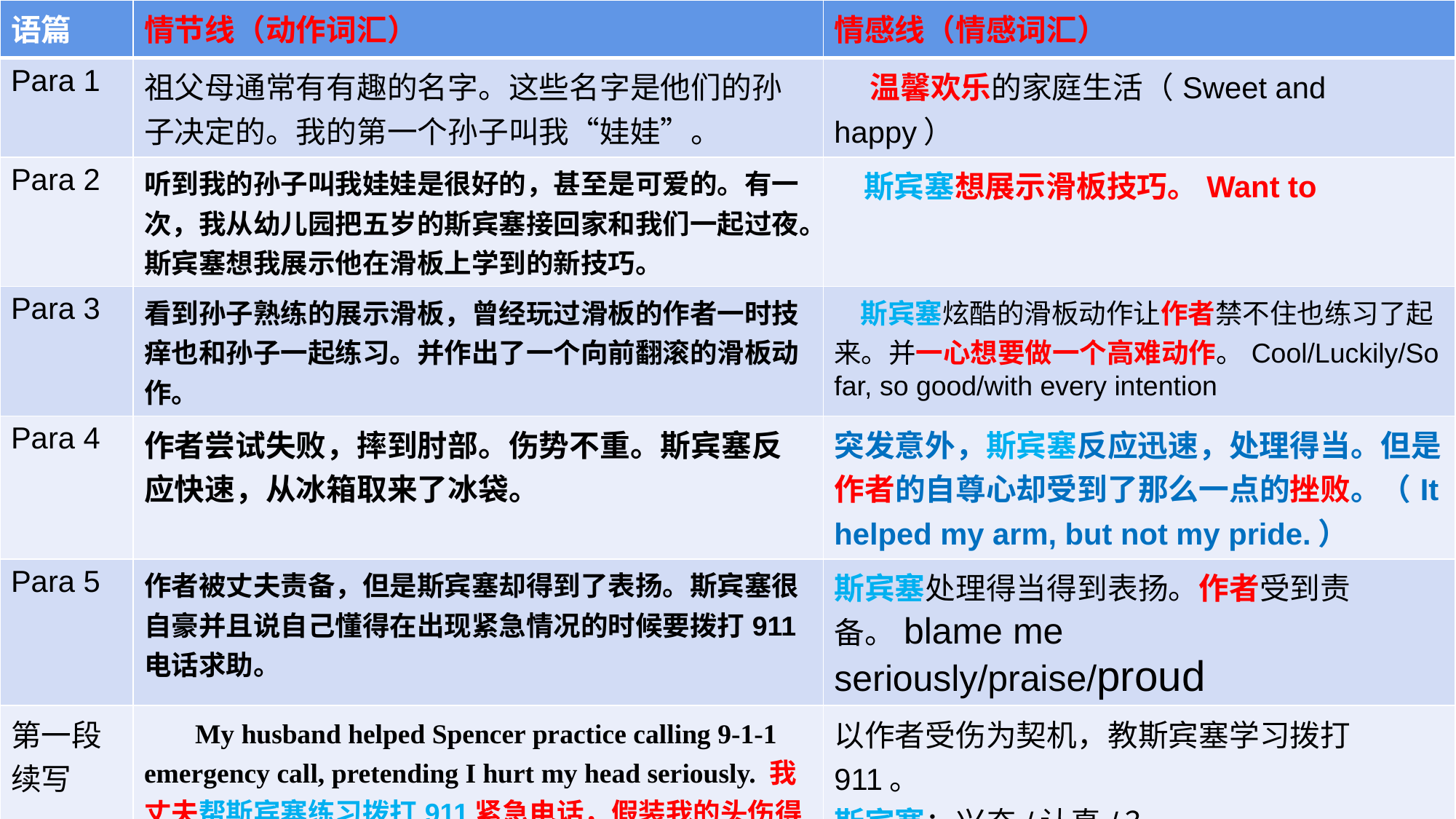

| 语篇 | 情节线（动作词汇） | 情感线（情感词汇） |
| --- | --- | --- |
| Para 1 | 祖父母通常有有趣的名字。这些名字是他们的孙子决定的。我的第一个孙子叫我“娃娃”。 | 温馨欢乐的家庭生活（Sweet and happy） |
| Para 2 | 听到我的孙子叫我娃娃是很好的，甚至是可爱的。有一次，我从幼儿园把五岁的斯宾塞接回家和我们一起过夜。斯宾塞想我展示他在滑板上学到的新技巧。 | 斯宾塞想展示滑板技巧。Want to |
| Para 3 | 看到孙子熟练的展示滑板，曾经玩过滑板的作者一时技痒也和孙子一起练习。并作出了一个向前翻滚的滑板动作。 | 斯宾塞炫酷的滑板动作让作者禁不住也练习了起来。并一心想要做一个高难动作。Cool/Luckily/So far, so good/with every intention |
| Para 4 | 作者尝试失败，摔到肘部。伤势不重。斯宾塞反应快速，从冰箱取来了冰袋。 | 突发意外，斯宾塞反应迅速，处理得当。但是作者的自尊心却受到了那么一点的挫败。（It helped my arm, but not my pride.） |
| Para 5 | 作者被丈夫责备，但是斯宾塞却得到了表扬。斯宾塞很自豪并且说自己懂得在出现紧急情况的时候要拨打911电话求助。 | 斯宾塞处理得当得到表扬。作者受到责备。blame me seriously/praise/proud |
| 第一段续写 | My husband helped Spencer practice calling 9-1-1 emergency call, pretending I hurt my head seriously. 我丈夫帮斯宾塞练习拨打911紧急电话，假装我的头伤得很严重。 斯宾塞的学习拨打911的过程。作者和丈夫提醒和帮助。 | 以作者受伤为契机，教斯宾塞学习拨打911。 斯宾塞：兴奋/认真/？ 作者和丈夫：? 温馨欢乐的家庭生活 |